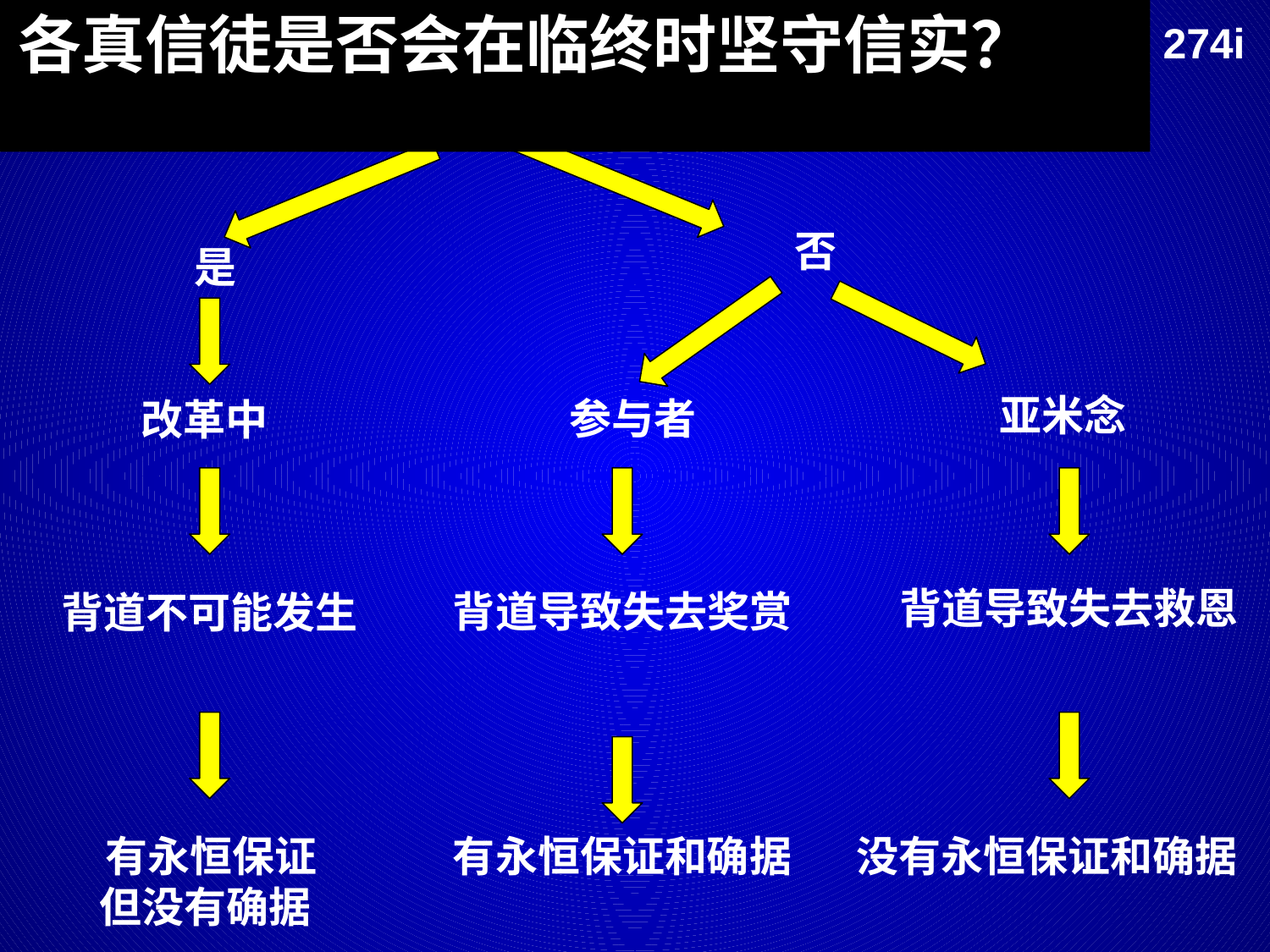

各真信徒是否会在临终时坚守信实？
274i

 否
 是

 亚米念
 参与者
改革中

背道导致失去救恩
背道导致失去奖赏
背道不可能发生

有永恒保证
但没有确据
有永恒保证和确据
没有永恒保证和确据